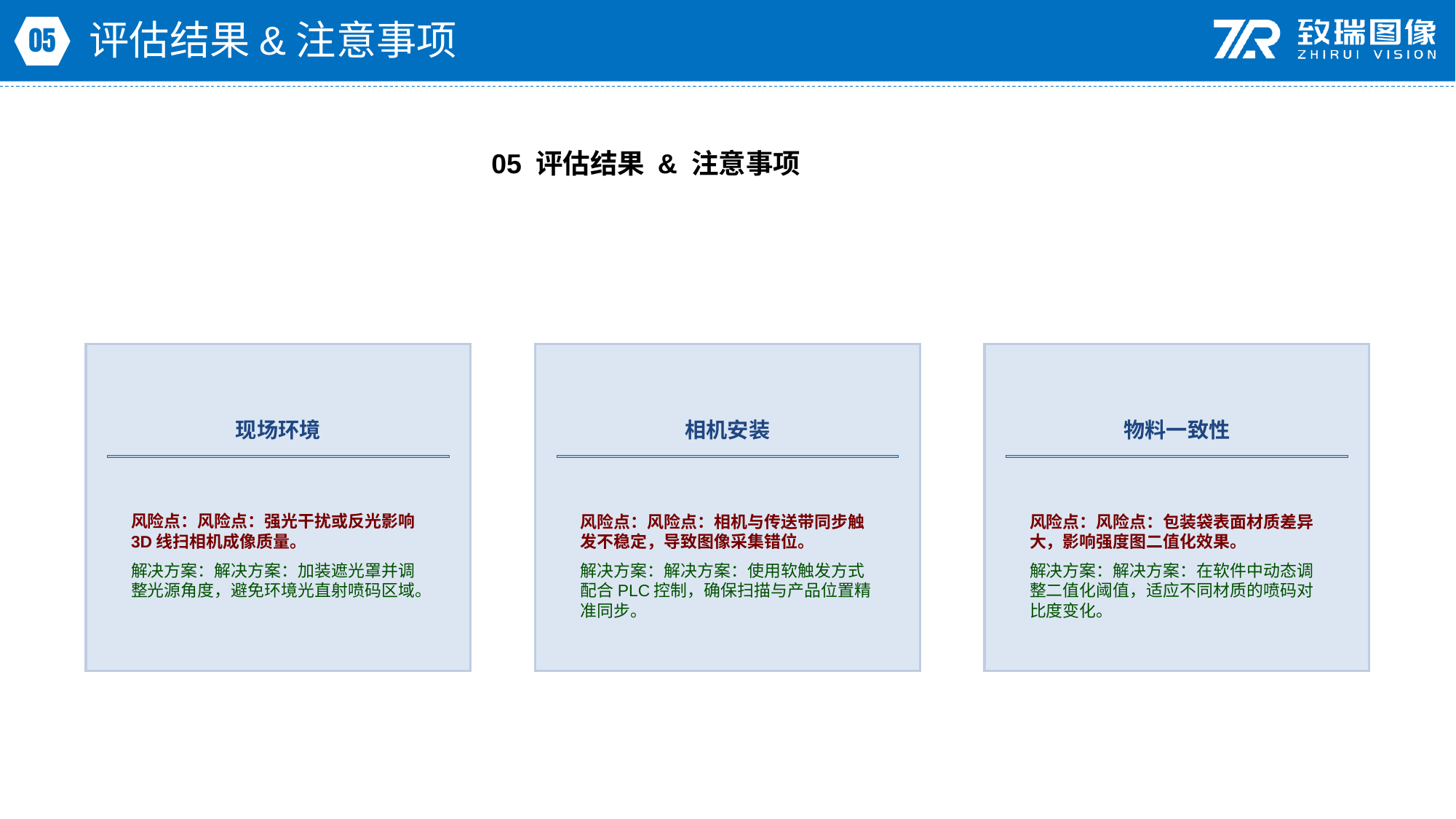

评估结果&注意事项
05

05 评估结果 & 注意事项

现场环境

相机安装

物料一致性

风险点：风险点：强光干扰或反光影响3D线扫相机成像质量。
解决方案：解决方案：加装遮光罩并调整光源角度，避免环境光直射喷码区域。

风险点：风险点：相机与传送带同步触发不稳定，导致图像采集错位。
解决方案：解决方案：使用软触发方式配合PLC控制，确保扫描与产品位置精准同步。

风险点：风险点：包装袋表面材质差异大，影响强度图二值化效果。
解决方案：解决方案：在软件中动态调整二值化阈值，适应不同材质的喷码对比度变化。